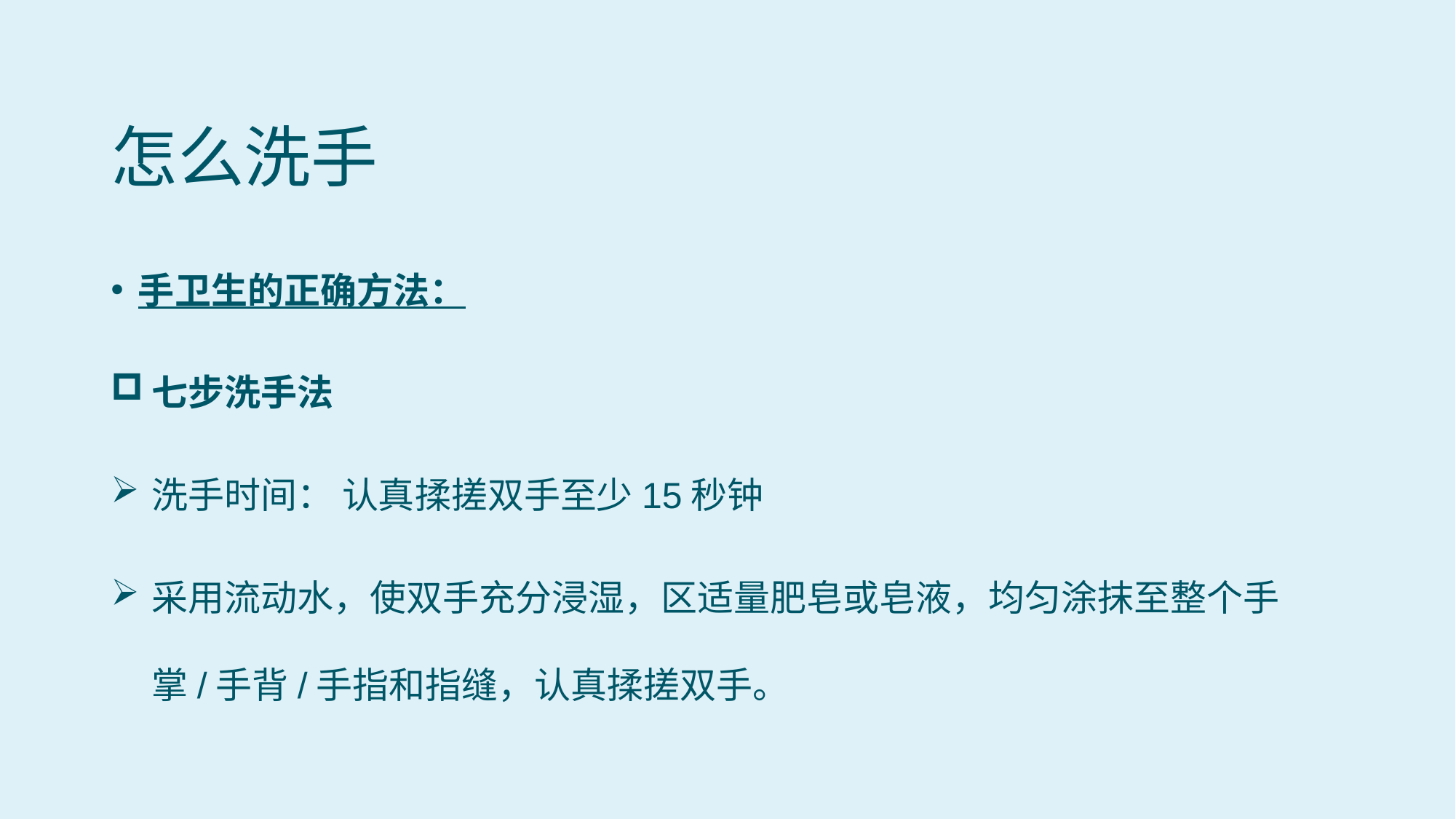

# 怎么洗手
手卫生的正确方法：
七步洗手法
洗手时间： 认真揉搓双手至少15秒钟
采用流动水，使双手充分浸湿，区适量肥皂或皂液，均匀涂抹至整个手掌/手背/手指和指缝，认真揉搓双手。